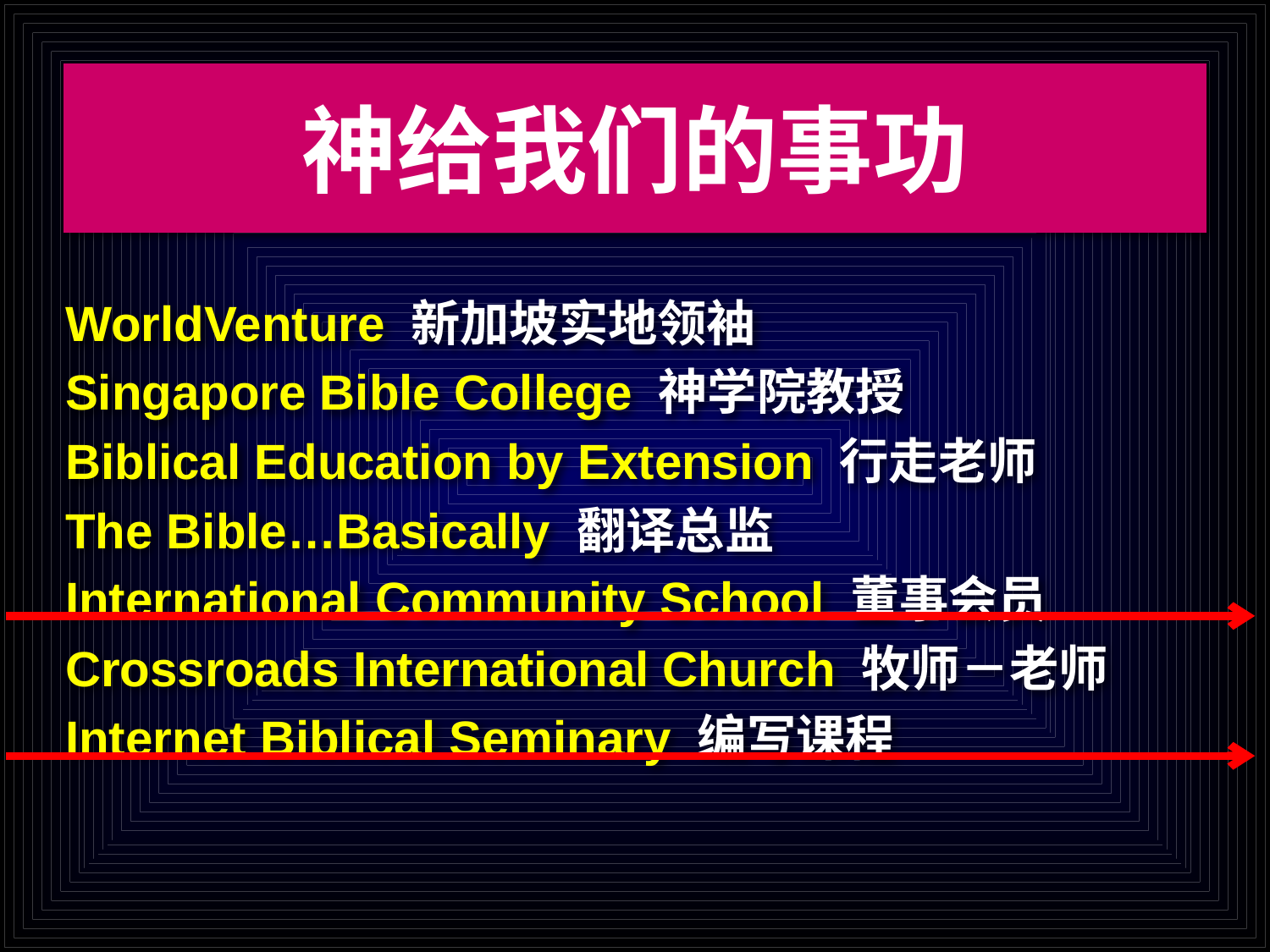

# 神给我们的事功
WorldVenture 新加坡实地领袖
Singapore Bible College 神学院教授
Biblical Education by Extension 行走老师
The Bible…Basically 翻译总监
International Community School 董事会员
Crossroads International Church 牧师－老师
Internet Biblical Seminary 编写课程